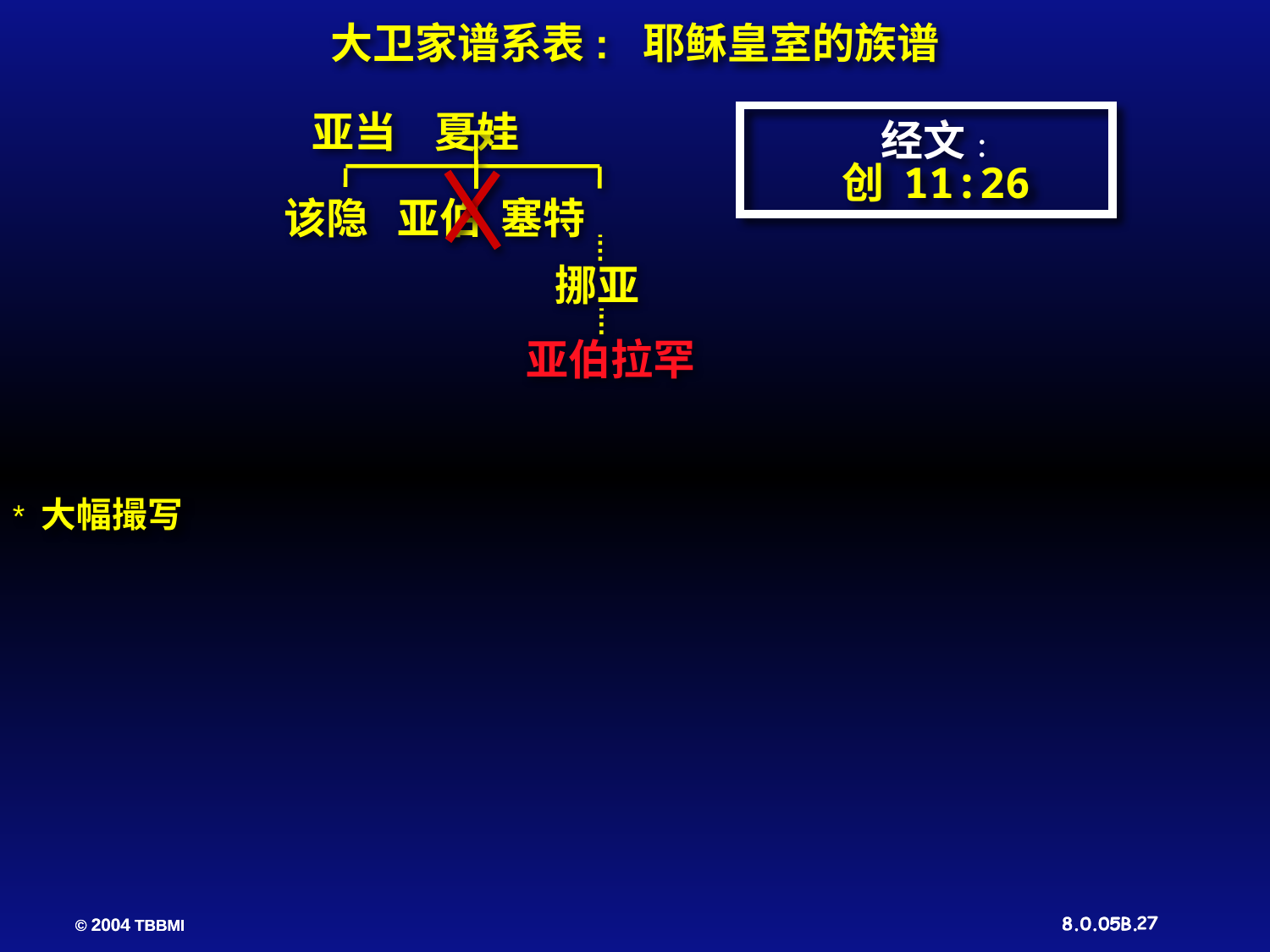

大卫家谱系表:  耶稣皇室的族谱
亚当    夏娃

经文:

 创 11:26

该隐   亚伯  塞特

 挪亚

   亚伯拉罕
* 大幅撮写

27